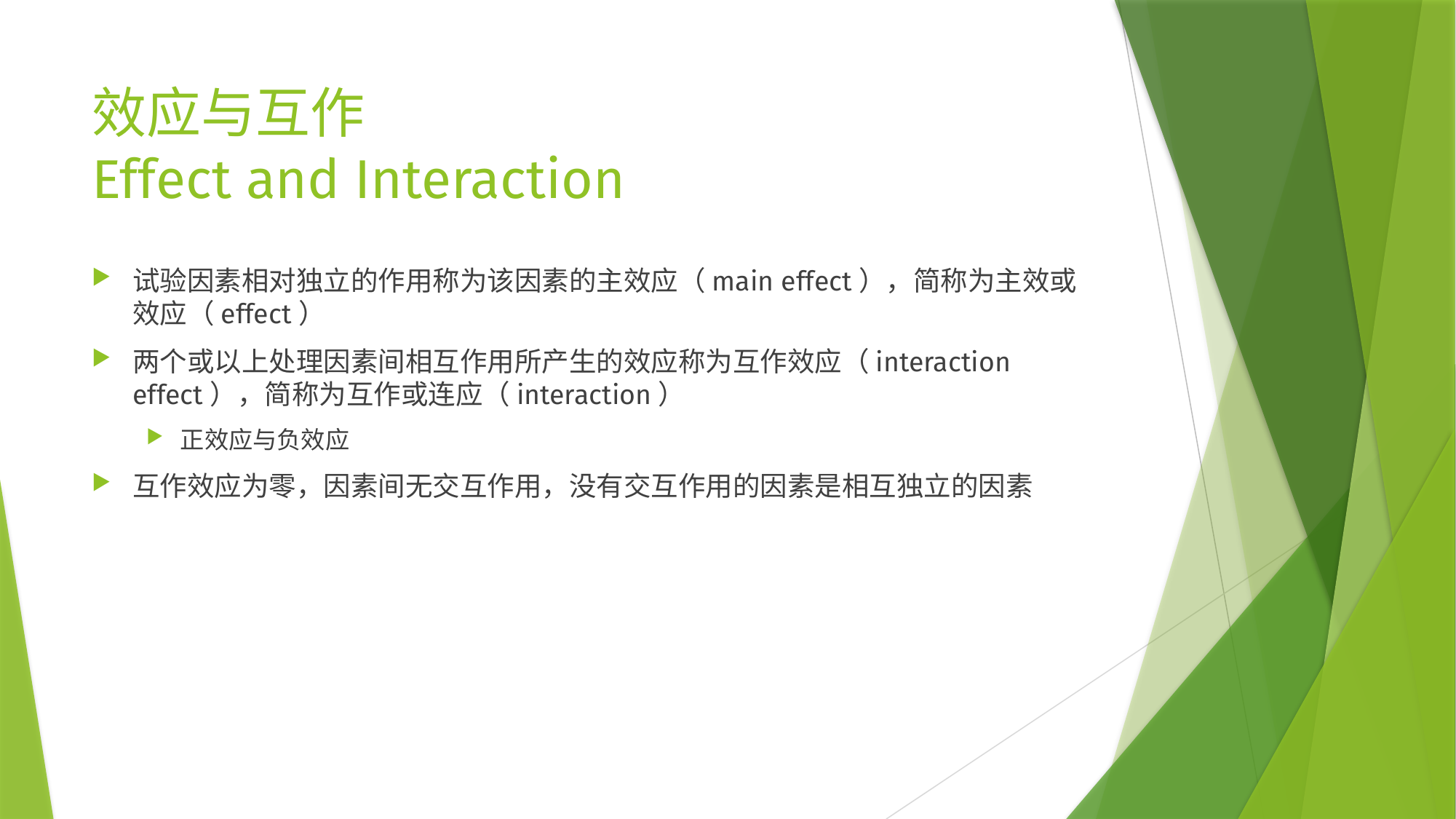

# 效应与互作 Effect and Interaction
试验因素相对独立的作用称为该因素的主效应（main effect），简称为主效或效应（effect）
两个或以上处理因素间相互作用所产生的效应称为互作效应（interaction effect），简称为互作或连应（interaction）
正效应与负效应
互作效应为零，因素间无交互作用，没有交互作用的因素是相互独立的因素